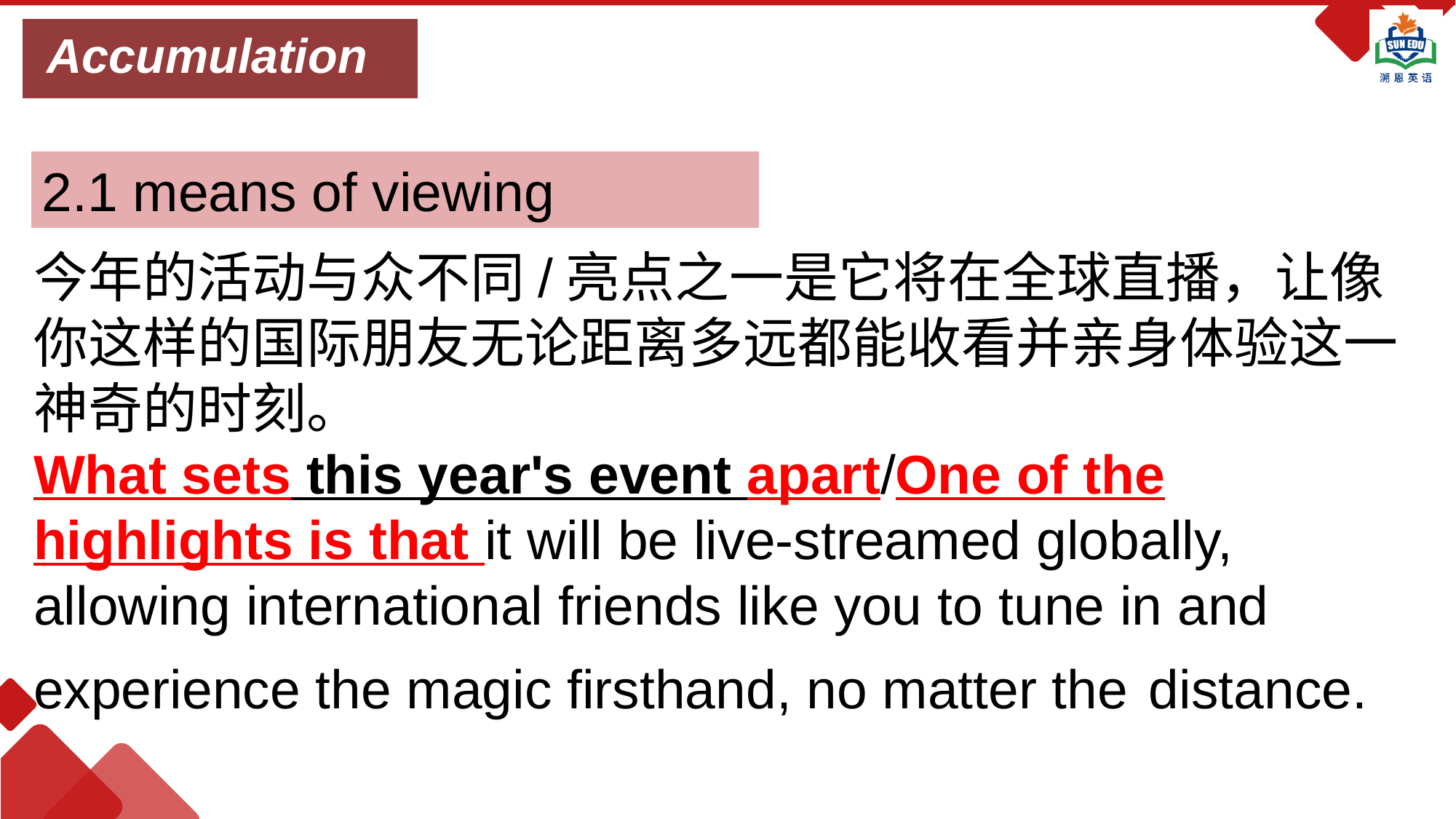

Accumulation
2.1 means of viewing
今年的活动与众不同/亮点之一是它将在全球直播，让像你这样的国际朋友无论距离多远都能收看并亲身体验这一神奇的时刻。
What sets this year's event apart/One of the highlights is that it will be live-streamed globally, allowing international friends like you to tune in and experience the magic firsthand, no matter the distance.